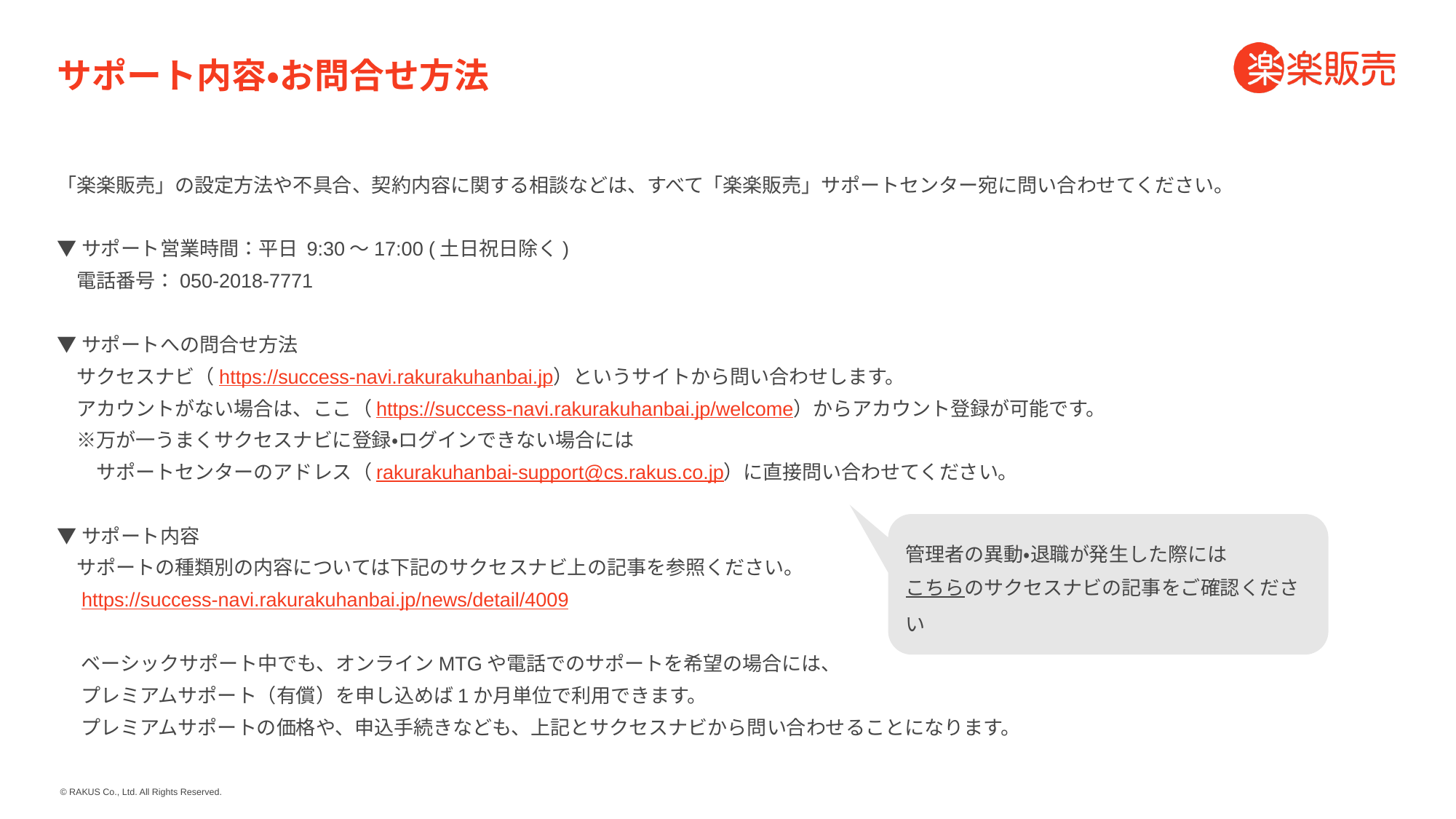

# サポート内容・お問合せ方法
「楽楽販売」の設定方法や不具合、契約内容に関する相談などは、すべて「楽楽販売」サポートセンター宛に問い合わせてください。

▼サポート営業時間：平日 9:30～17:00 (土日祝日除く)
　電話番号：050-2018-7771

▼サポートへの問合せ方法
　サクセスナビ（https://success-navi.rakurakuhanbai.jp）というサイトから問い合わせします。
　アカウントがない場合は、ここ（https://success-navi.rakurakuhanbai.jp/welcome）からアカウント登録が可能です。
　※万が一うまくサクセスナビに登録・ログインできない場合には
　　サポートセンターのアドレス（rakurakuhanbai-support@cs.rakus.co.jp）に直接問い合わせてください。

▼サポート内容
　サポートの種類別の内容については下記のサクセスナビ上の記事を参照ください。
　https://success-navi.rakurakuhanbai.jp/news/detail/4009

　 ベーシックサポート中でも、オンラインMTGや電話でのサポートを希望の場合には、
　 プレミアムサポート（有償）を申し込めば1か月単位で利用できます。
　 プレミアムサポートの価格や、申込手続きなども、上記とサクセスナビから問い合わせることになります。

管理者の異動・退職が発生した際には
こちらのサクセスナビの記事をご確認ください